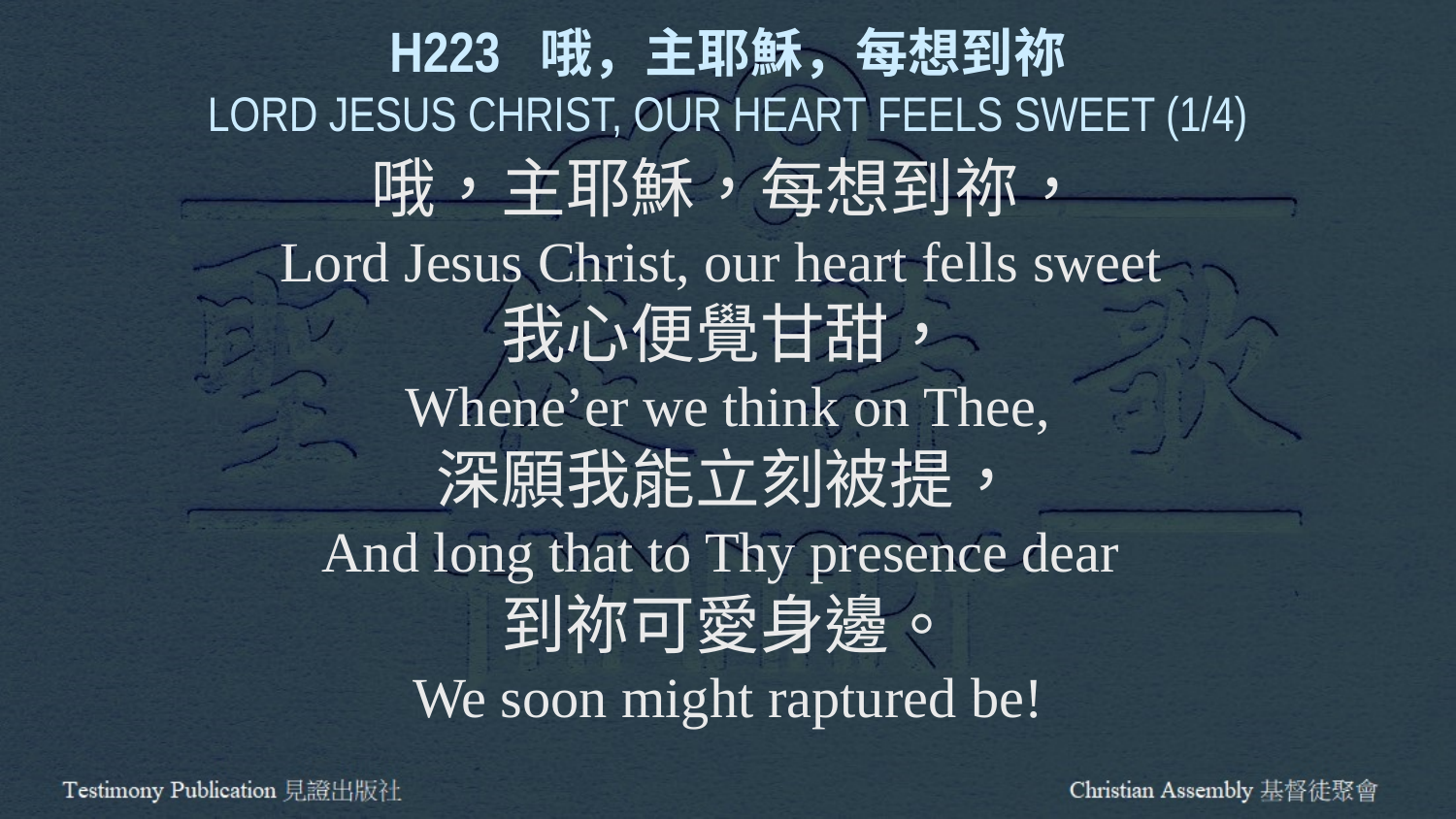

H223  哦，主耶穌，每想到祢
LORD JESUS CHRIST, OUR HEART FEELS SWEET (1/4)
哦，主耶穌，每想到祢，
Lord Jesus Christ, our heart fells sweet
我心便覺甘甜，
Whene’er we think on Thee,
深願我能立刻被提，
And long that to Thy presence dear
到祢可愛身邊。
We soon might raptured be!